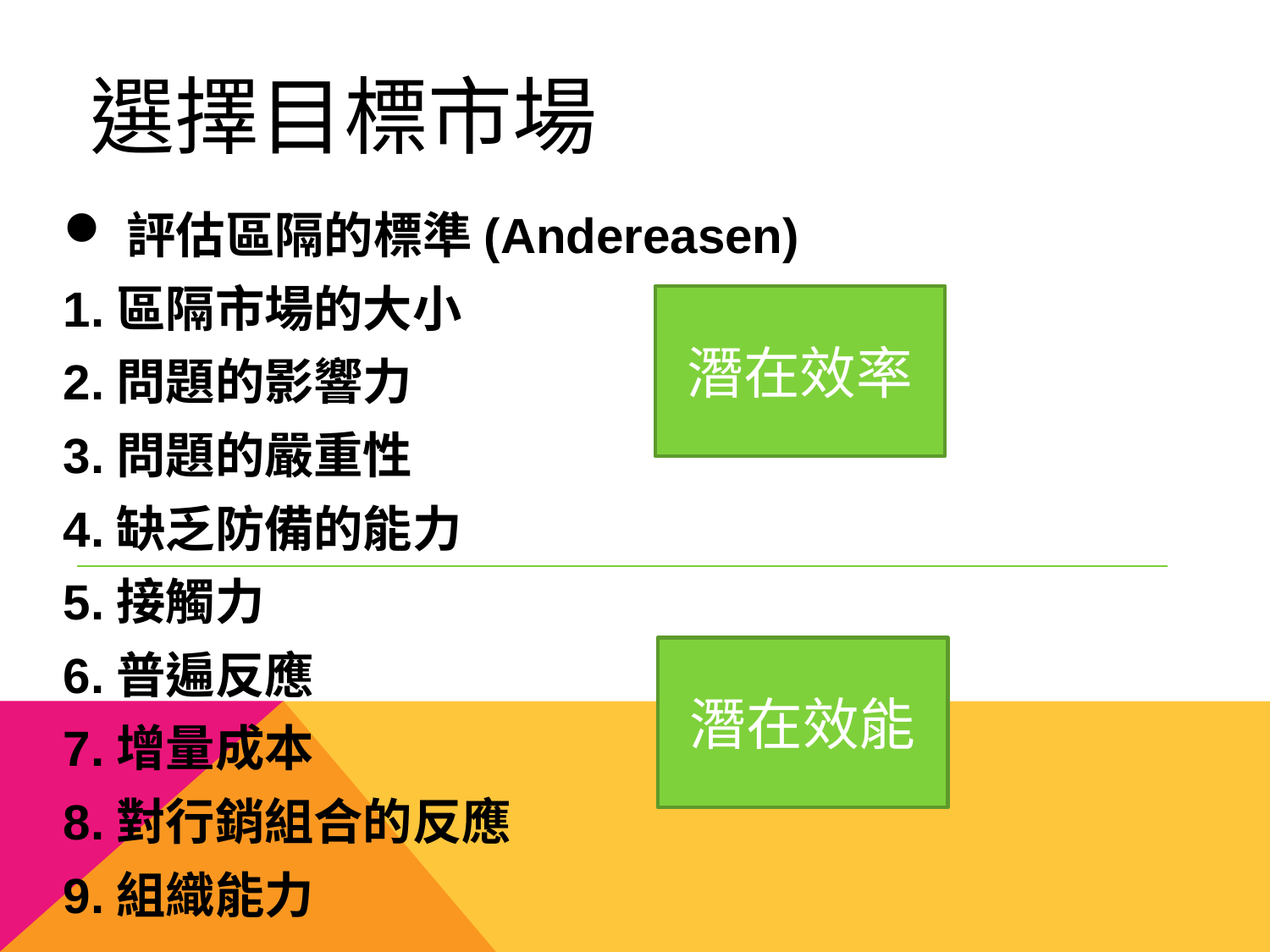

# 選擇目標市場
評估區隔的標準(Andereasen)
1.區隔市場的大小
2.問題的影響力
3.問題的嚴重性
4.缺乏防備的能力
5.接觸力
6.普遍反應
7.增量成本
8.對行銷組合的反應
9.組織能力
潛在效率
潛在效能